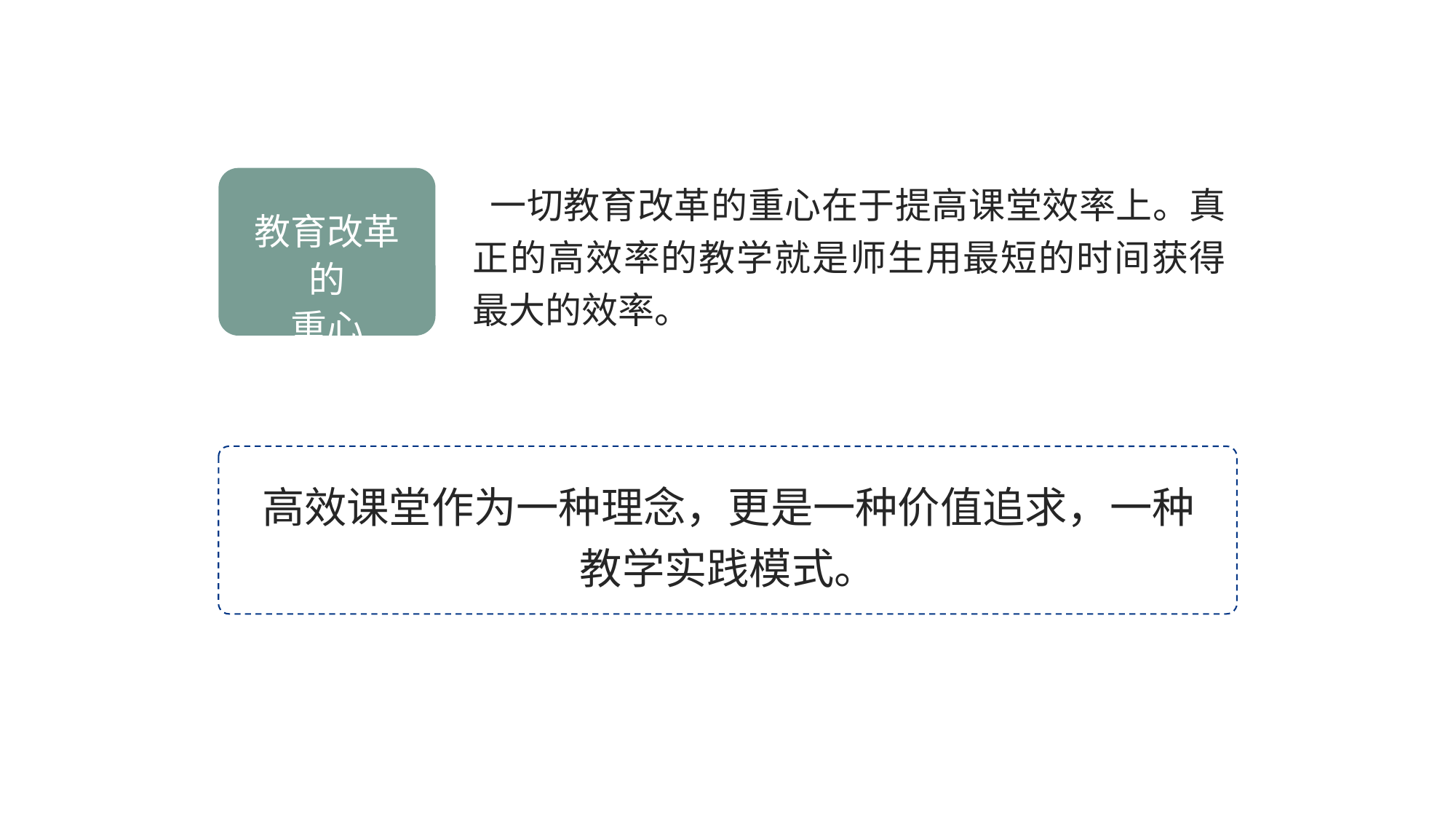

教育改革的
重心
 一切教育改革的重心在于提高课堂效率上。真正的高效率的教学就是师生用最短的时间获得最大的效率。

高效课堂作为一种理念，更是一种价值追求，一种教学实践模式。